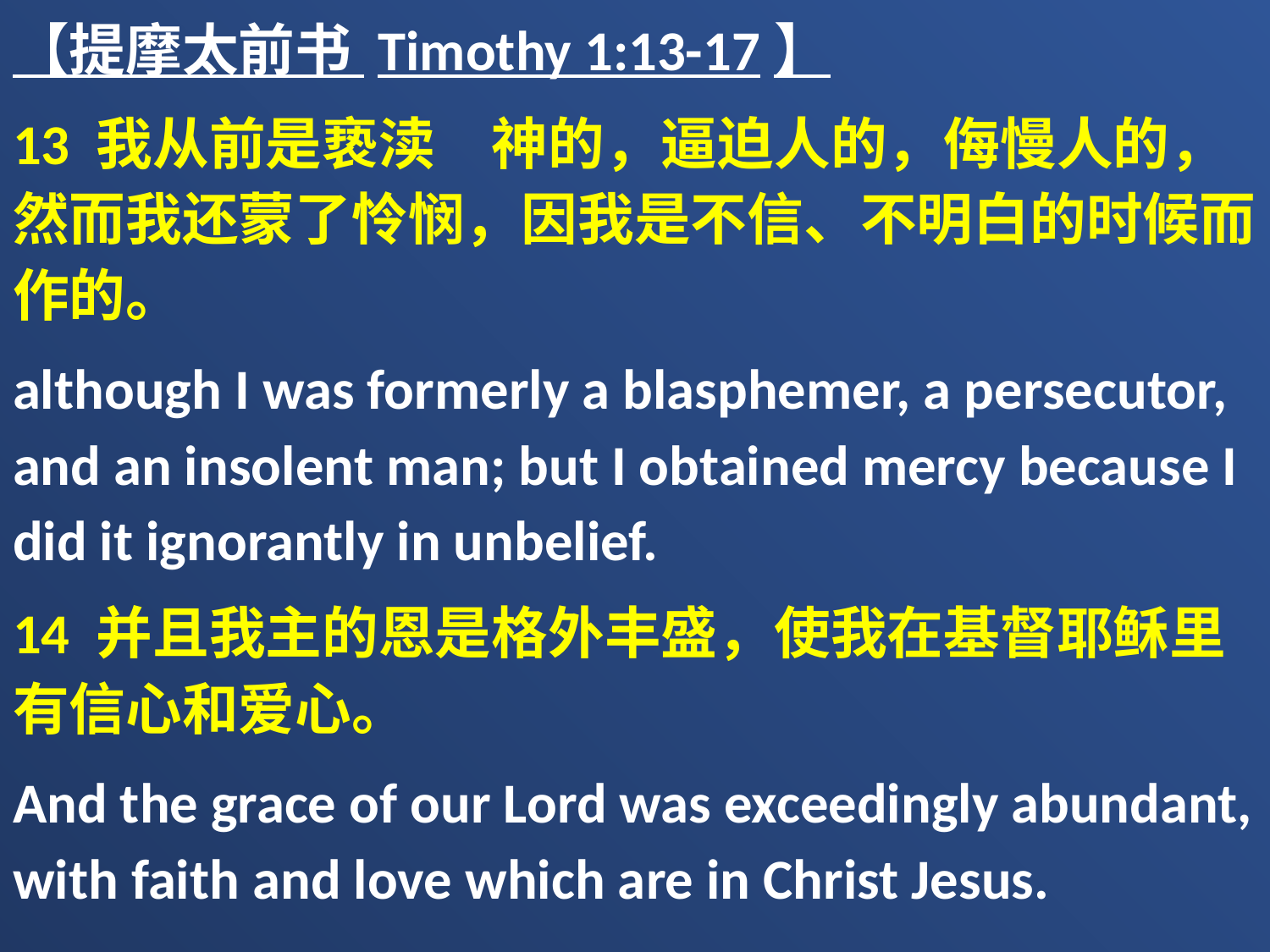

【提摩太前书 Timothy 1:13-17】
13 我从前是亵渎　神的，逼迫人的，侮慢人的，然而我还蒙了怜悯，因我是不信、不明白的时候而作的。
although I was formerly a blasphemer, a persecutor, and an insolent man; but I obtained mercy because I did it ignorantly in unbelief.
14 并且我主的恩是格外丰盛，使我在基督耶稣里有信心和爱心。
And the grace of our Lord was exceedingly abundant, with faith and love which are in Christ Jesus.